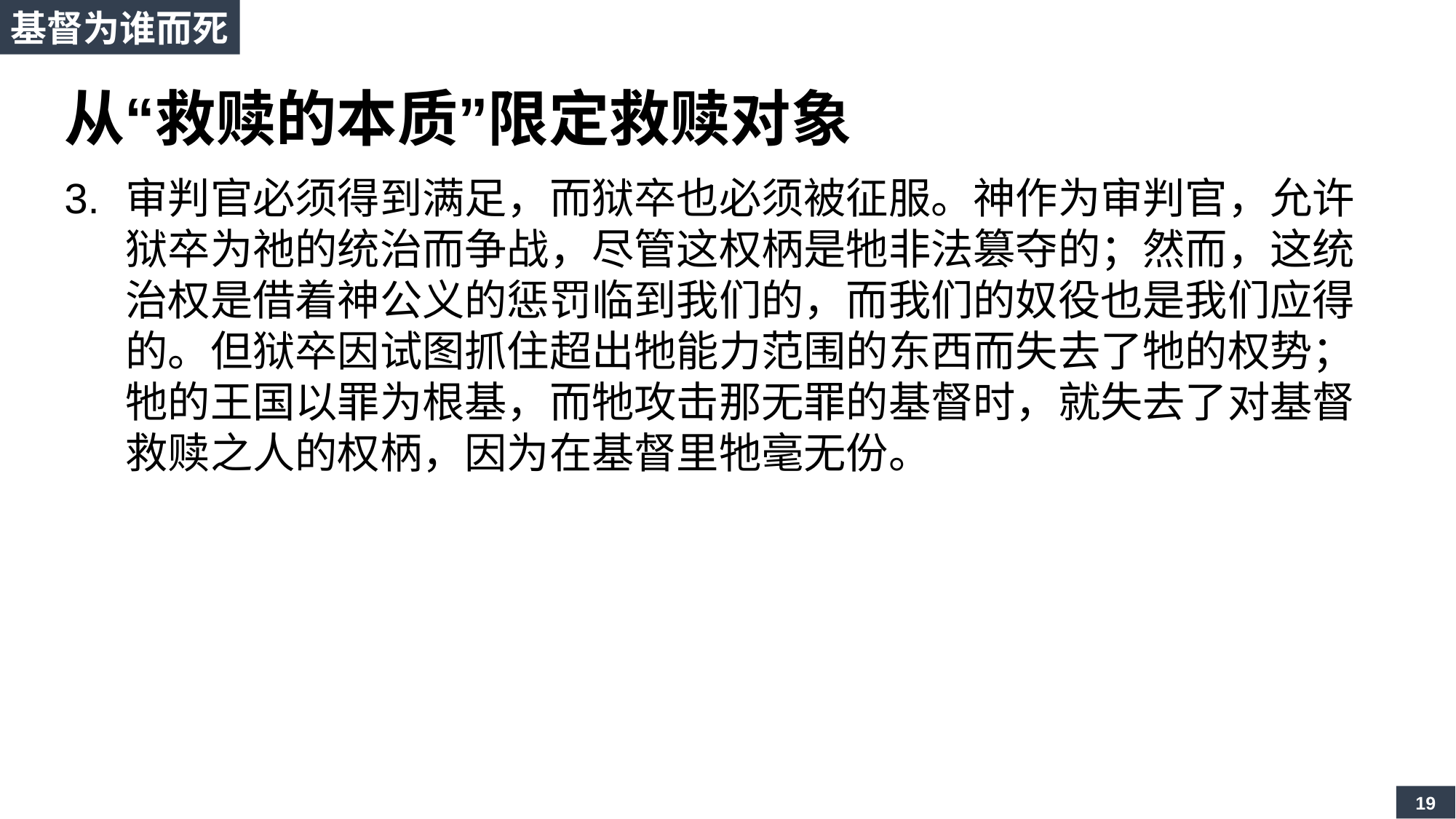

基督为谁而死
从“救赎的本质”限定救赎对象
审判官必须得到满足，而狱卒也必须被征服。神作为审判官，允许狱卒为祂的统治而争战，尽管这权柄是牠非法篡夺的；然而，这统治权是借着神公义的惩罚临到我们的，而我们的奴役也是我们应得的。但狱卒因试图抓住超出牠能力范围的东西而失去了牠的权势；牠的王国以罪为根基，而牠攻击那无罪的基督时，就失去了对基督救赎之人的权柄，因为在基督里牠毫无份。
19